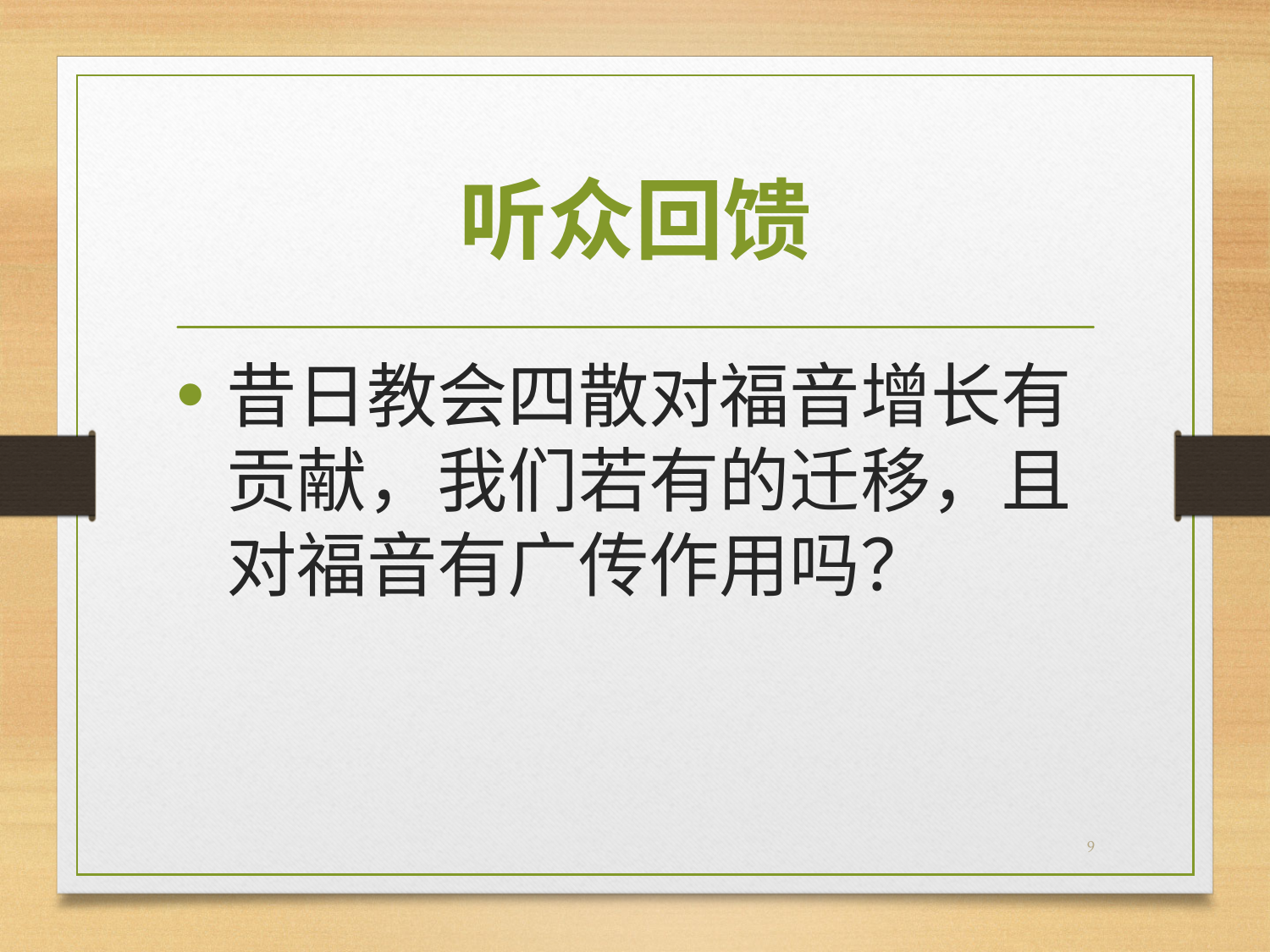

# 听众回馈
昔日教会四散对福音增长有贡献，我们若有的迁移，且对福音有广传作用吗？
9